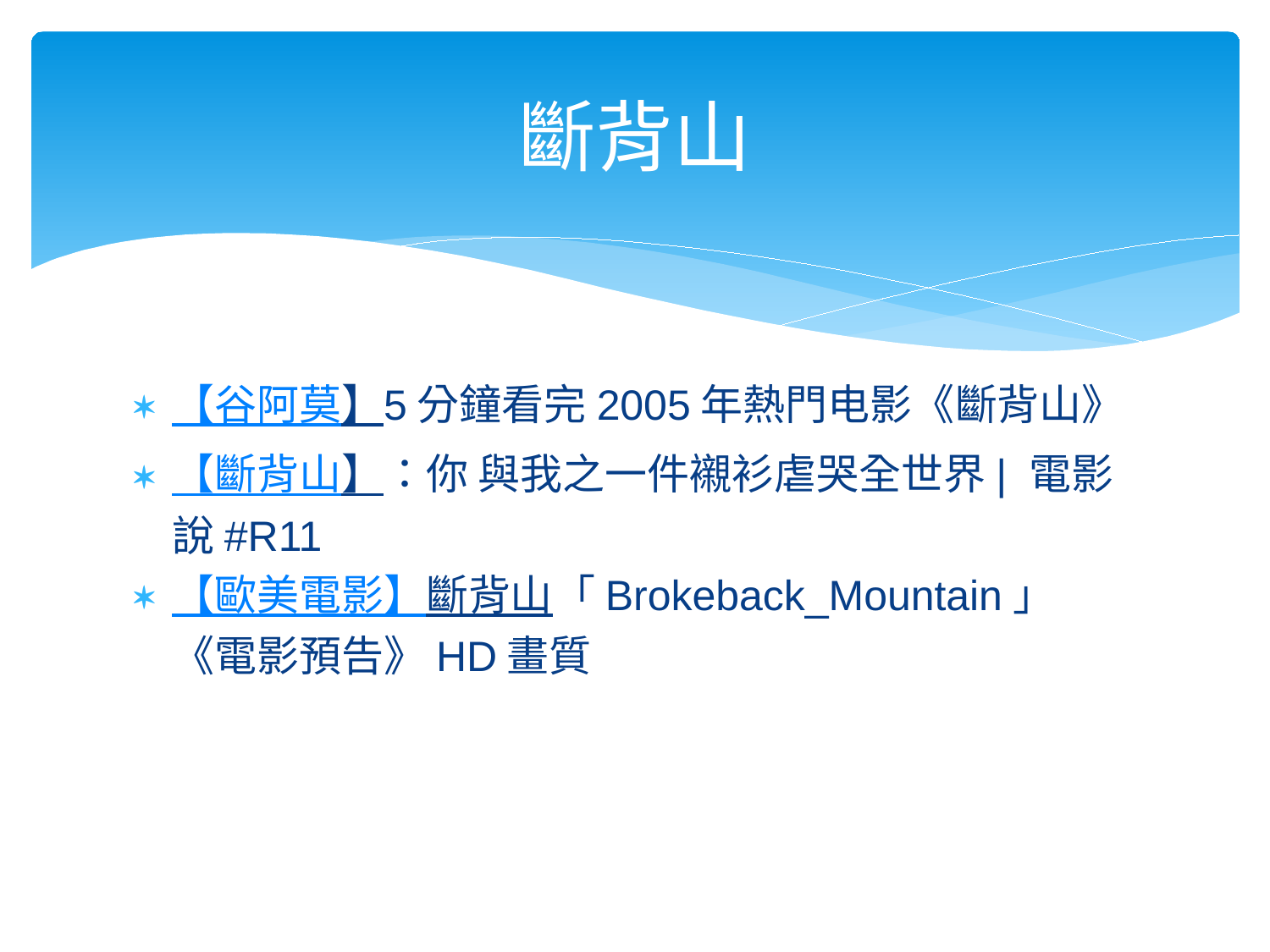

# 斷背山
【谷阿莫】5分鐘看完2005年熱門电影《斷背山》
【斷背山】：你 與我之一件襯衫虐哭全世界| 電影說#R11
【歐美電影】斷背山「Brokeback_Mountain」《電影預告》HD畫質